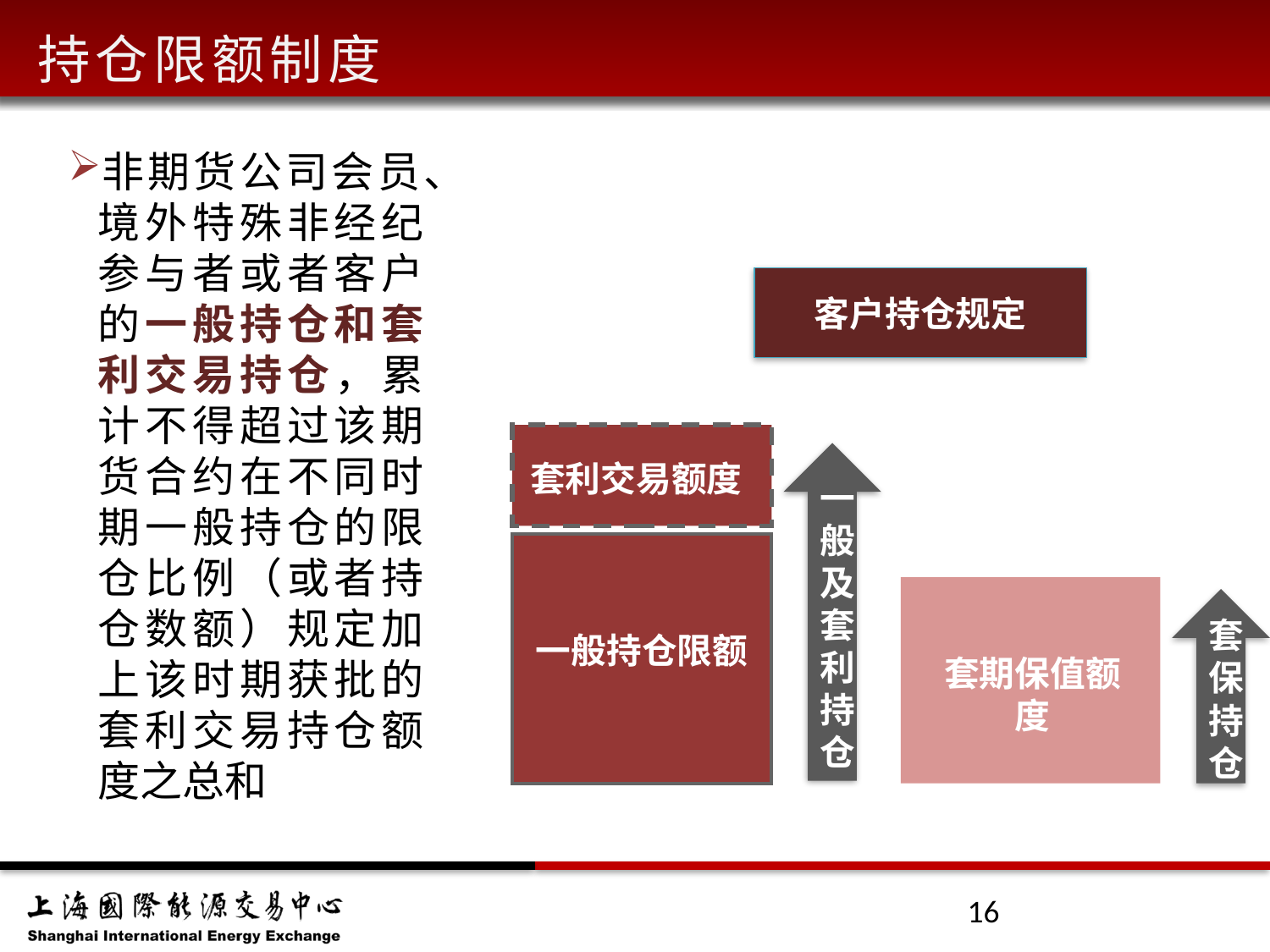

持仓限额制度
非期货公司会员、境外特殊非经纪参与者或者客户的一般持仓和套利交易持仓，累计不得超过该期货合约在不同时期一般持仓的限仓比例（或者持仓数额）规定加上该时期获批的套利交易持仓额度之总和
客户持仓规定

一般及套利持仓
套利交易额度

套保持仓
一般持仓限额
套期保值额度
16